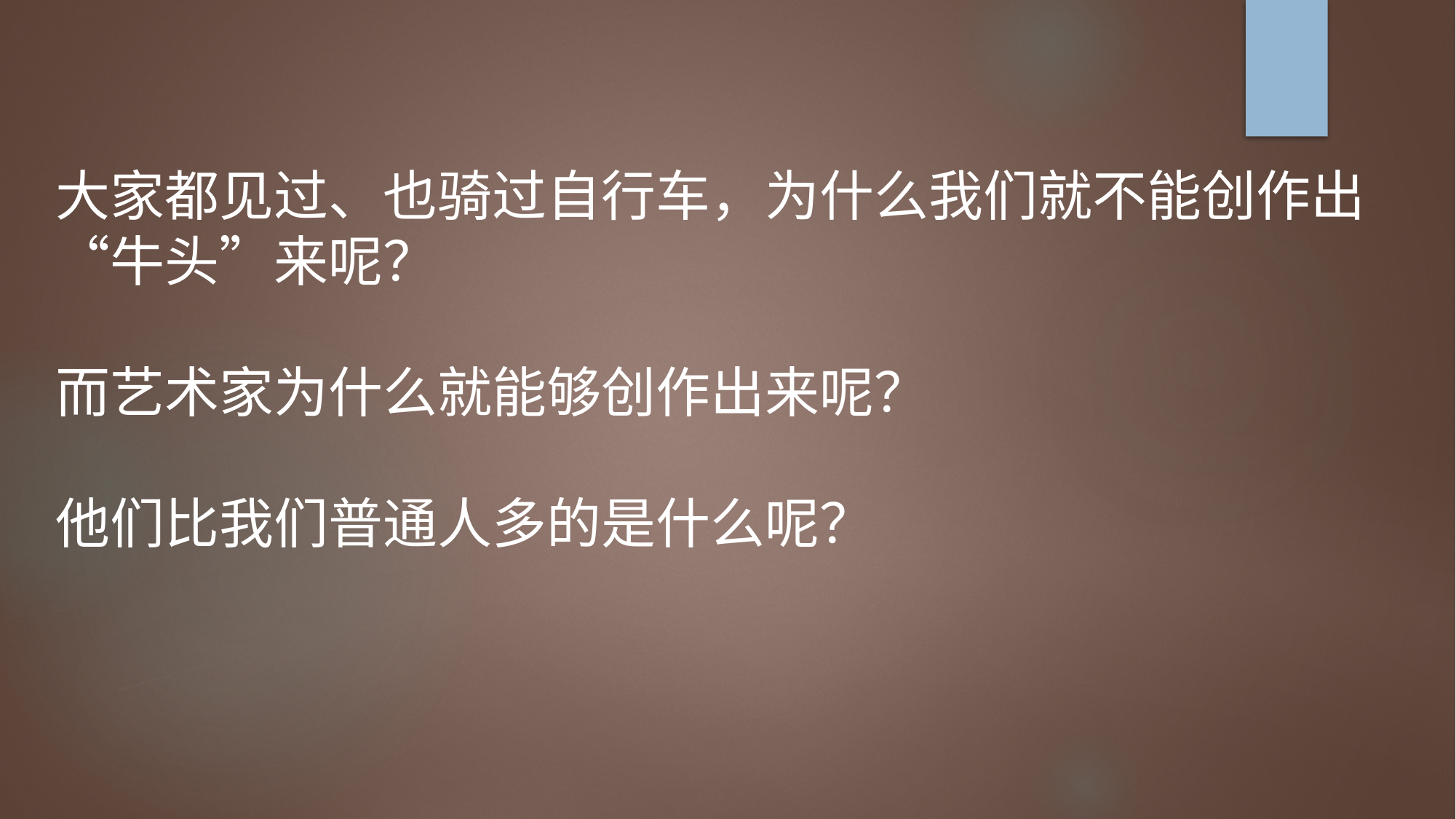

大家都见过、也骑过自行车，为什么我们就不能创作出“牛头”来呢？

而艺术家为什么就能够创作出来呢？

他们比我们普通人多的是什么呢？